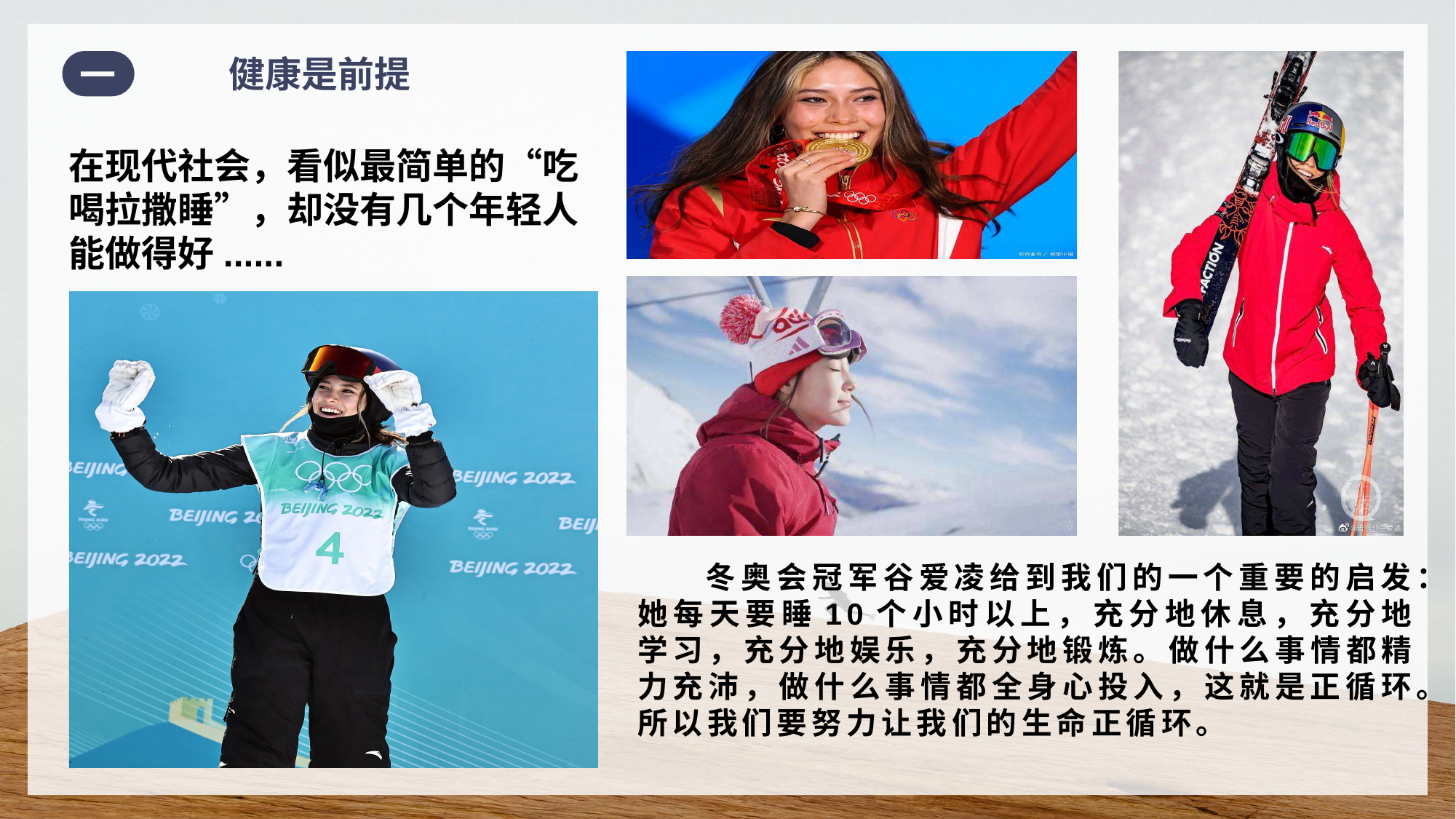

健康是前提

一

在现代社会，看似最简单的“吃喝拉撒睡”，却没有几个年轻人能做得好......

     冬奥会冠军谷爱凌给到我们的一个重要的启发：她每天要睡10个小时以上，充分地休息，充分地学习，充分地娱乐，充分地锻炼。做什么事情都精力充沛，做什么事情都全身心投入，这就是正循环。所以我们要努力让我们的生命正循环。